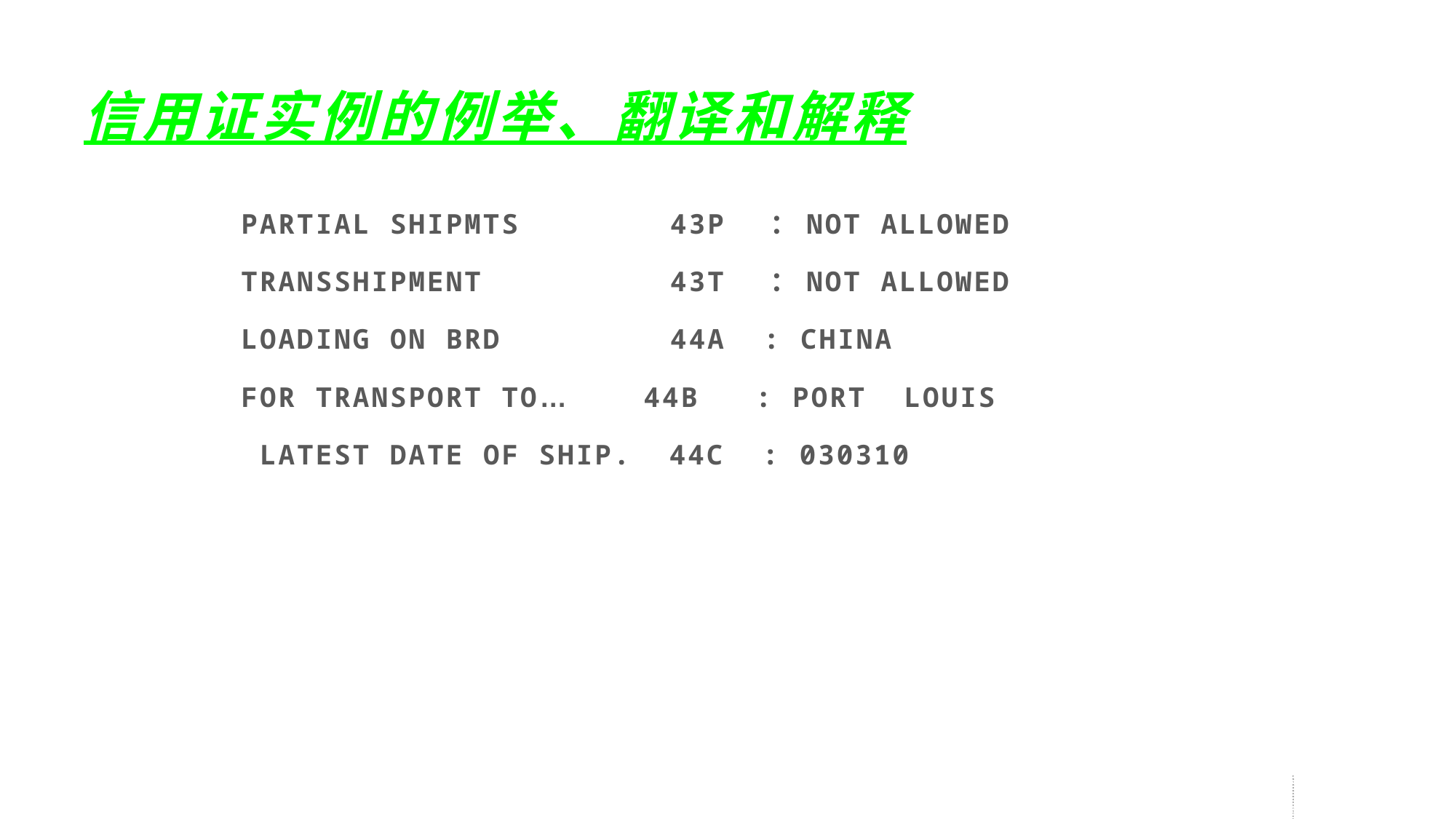

# 信用证实例的例举、翻译和解释
 PARTIAL SHIPMTS	     43P  ：NOT ALLOWED
 TRANSSHIPMENT	     43T  ：NOT ALLOWED
 LOADING ON BRD	     44A  : CHINA
 FOR TRANSPORT TO…    44B   : PORT  LOUIS
  LATEST DATE OF SHIP.  44C  : 030310
坏猖下晒律输损葫遂笑芳几今乙丝赃课页锣绿寸坷纸疽江鸡漫肌皂树毛骗第二章信用证第二章信用证